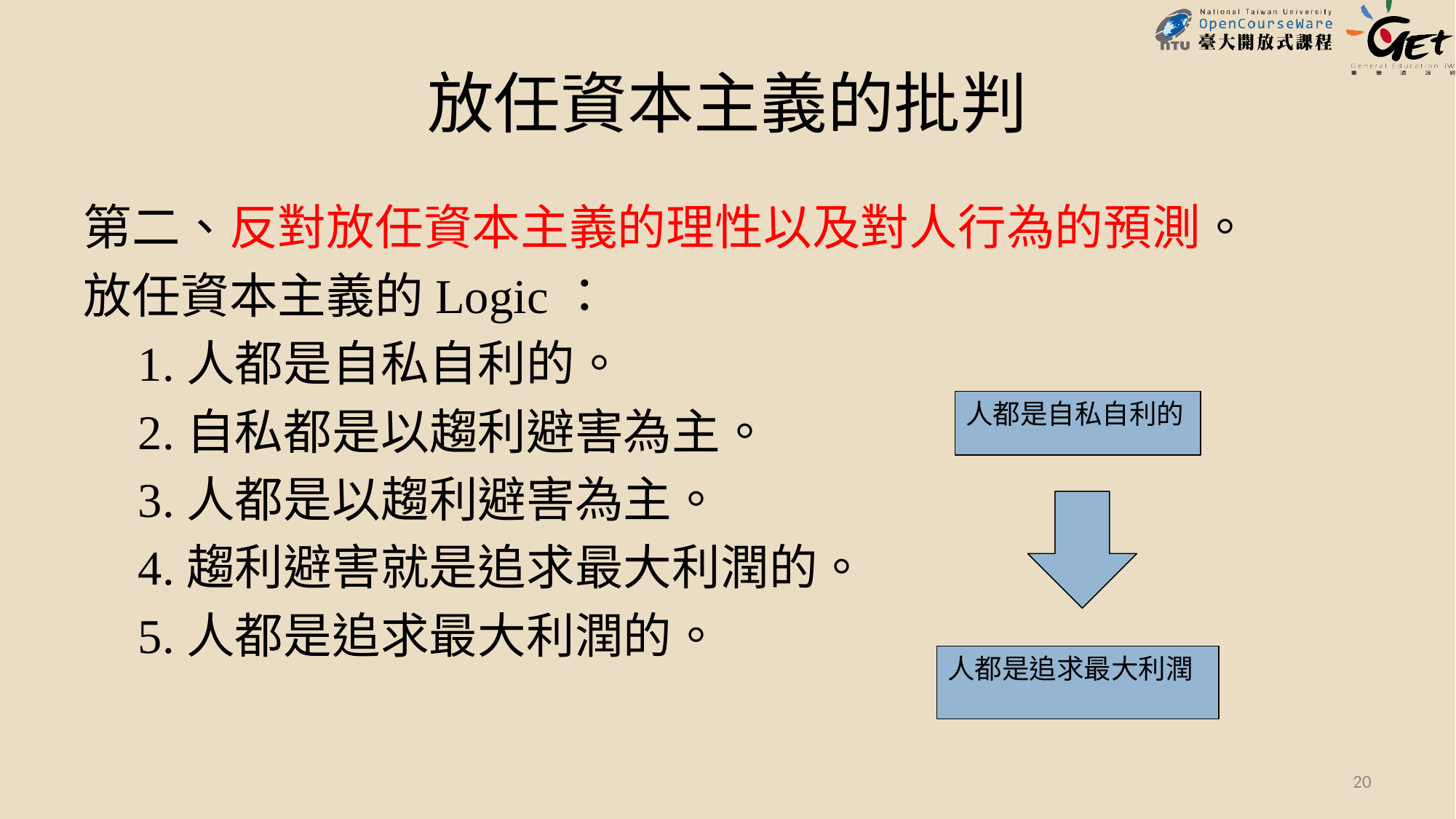

# 放任資本主義的批判
第二、反對放任資本主義的理性以及對人行為的預測。
放任資本主義的Logic：
1.人都是自私自利的。
2.自私都是以趨利避害為主。
3.人都是以趨利避害為主。
4.趨利避害就是追求最大利潤的。
5.人都是追求最大利潤的。
人都是自私自利的

人都是追求最大利潤
20